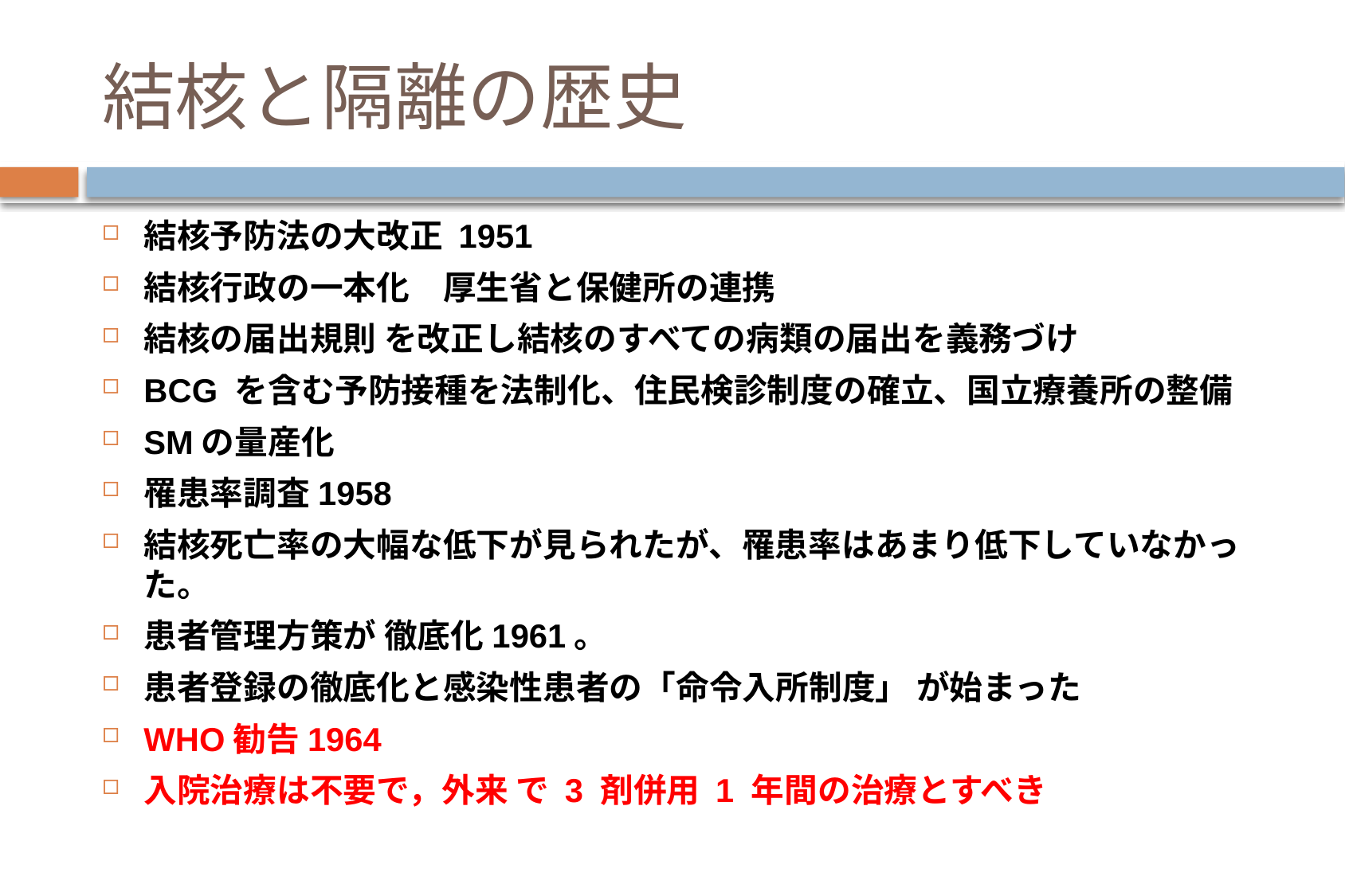

# 結核と隔離の歴史
結核予防法の大改正 1951
結核行政の一本化　厚生省と保健所の連携
結核の届出規則 を改正し結核のすべての病類の届出を義務づけ
BCG を含む予防接種を法制化、住民検診制度の確立、国立療養所の整備
SMの量産化
罹患率調査1958
結核死亡率の大幅な低下が見られたが、罹患率はあまり低下していなかった。
患者管理方策が 徹底化1961。
患者登録の徹底化と感染性患者の「命令入所制度」 が始まった
WHO勧告1964
入院治療は不要で，外来 で 3 剤併用 1 年間の治療とすべき